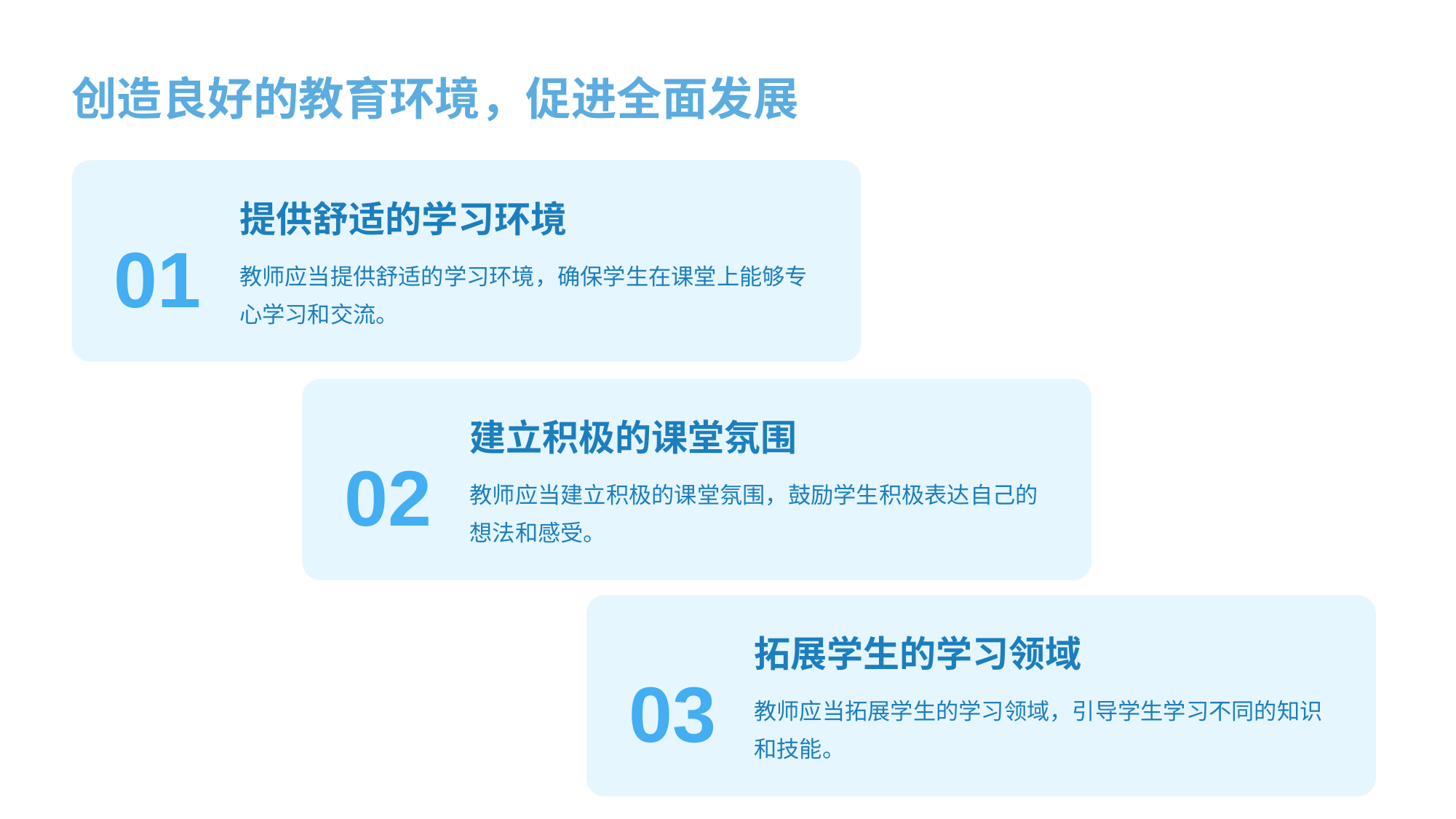

创造良好的教育环境，促进全面发展

提供舒适的学习环境
01
教师应当提供舒适的学习环境，确保学生在课堂上能够专心学习和交流。

建立积极的课堂氛围
02
教师应当建立积极的课堂氛围，鼓励学生积极表达自己的想法和感受。

拓展学生的学习领域
03
教师应当拓展学生的学习领域，引导学生学习不同的知识和技能。